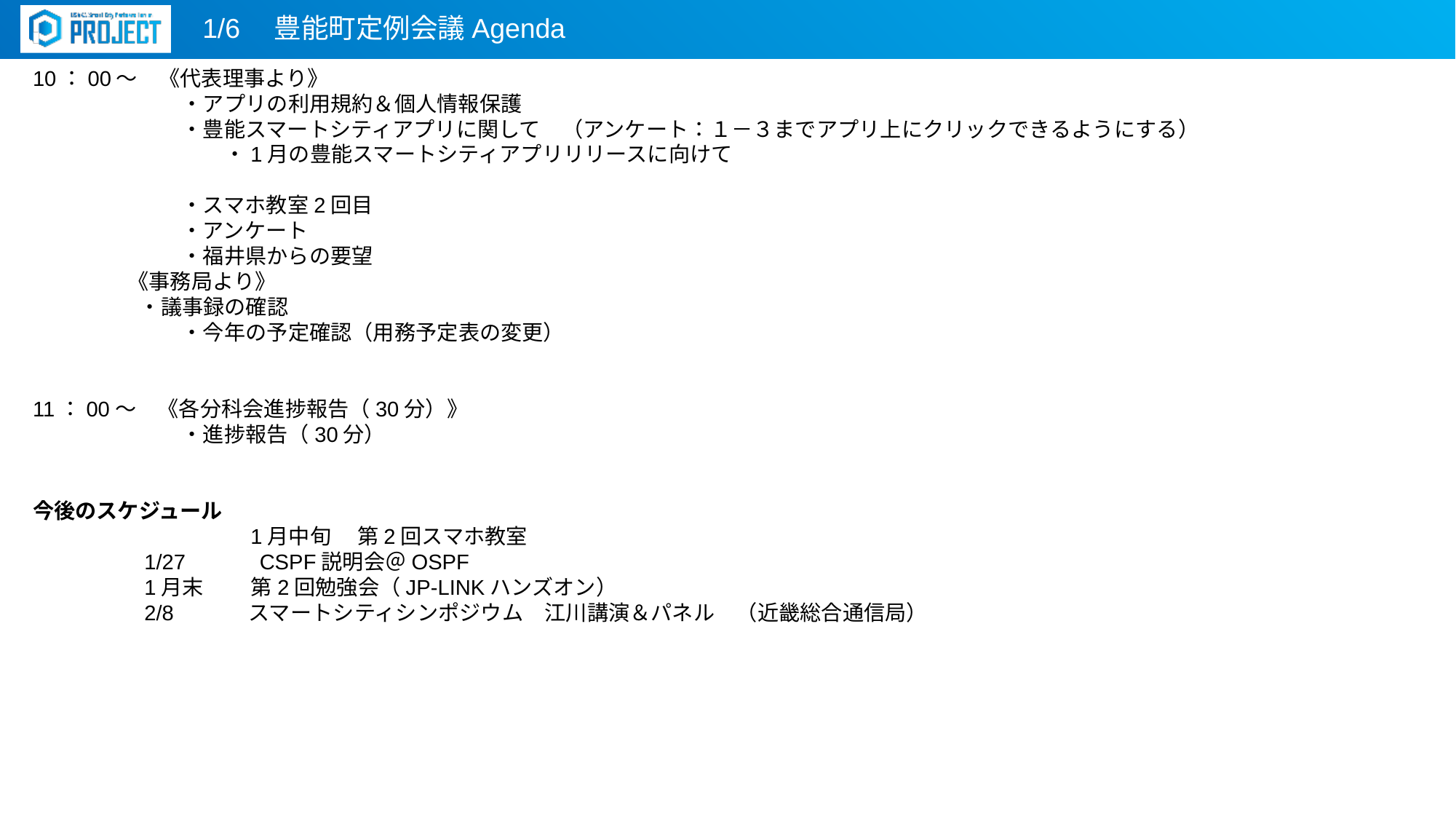

1/6　豊能町定例会議Agenda
10：00～　《代表理事より》
　　　　　　　・アプリの利用規約＆個人情報保護
　　　　　　　・豊能スマートシティアプリに関して　（アンケート：１－３までアプリ上にクリックできるようにする）
　　　　　　　　　・1月の豊能スマートシティアプリリリースに向けて

　　　　　　　・スマホ教室2回目
　　　　　　　・アンケート
　　　　　　　・福井県からの要望
 　　　　《事務局より》
       　　　 ・議事録の確認
　　　　　　　・今年の予定確認（用務予定表の変更）

11：00～　《各分科会進捗報告（30分）》
　　　　　　　・進捗報告（30分）

今後のスケジュール
　　　　　　　　　　1月中旬　 第2回スマホ教室
　　　　　1/27　　　CSPF説明会＠OSPF
　　　　　1月末　　 第2回勉強会（JP-LINKハンズオン）
　　　　　2/8 　　　スマートシティシンポジウム　江川講演＆パネル　（近畿総合通信局）